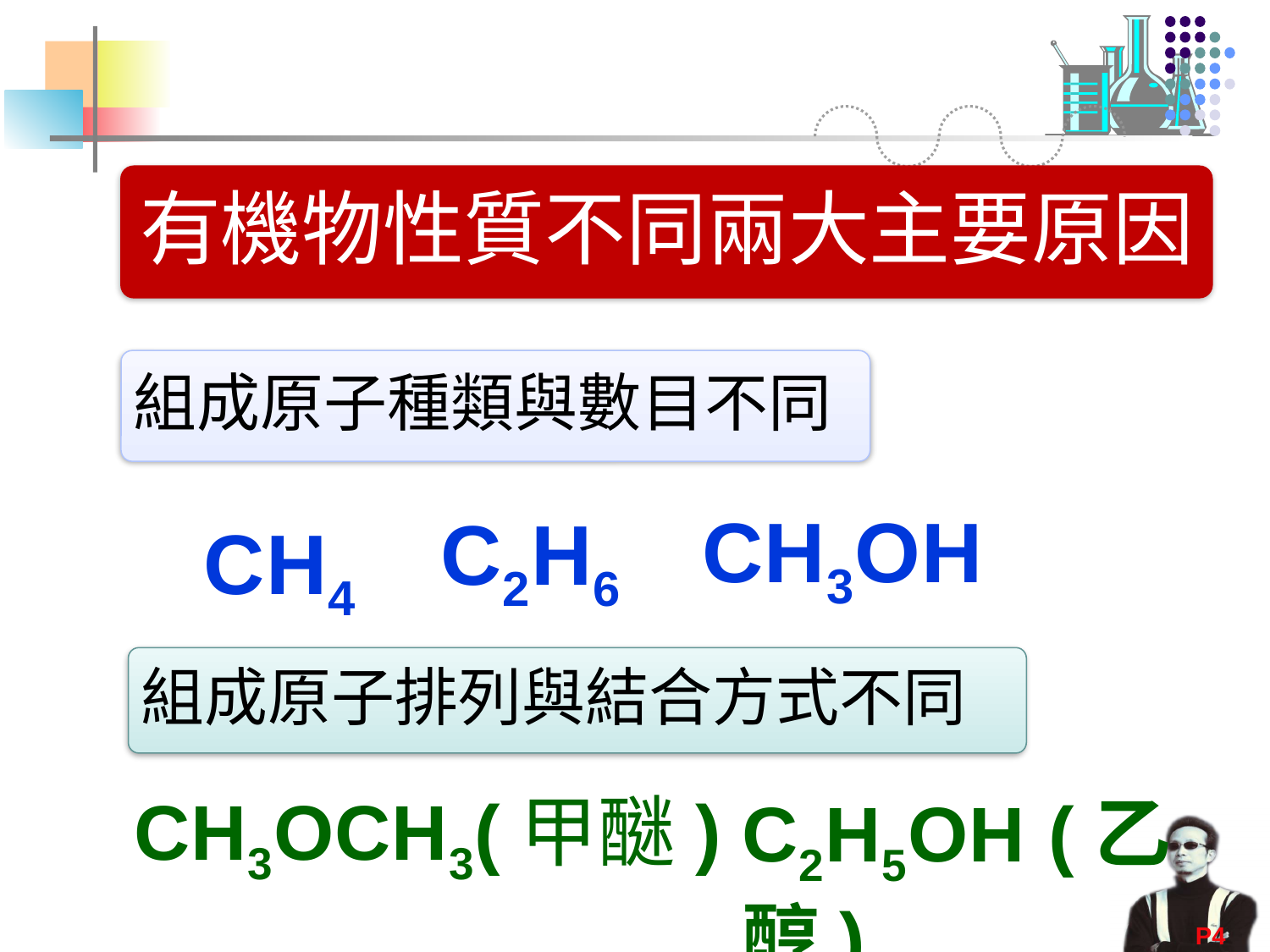

#

有機物性質不同兩大主要原因

組成原子種類與數目不同
CH3OH
C2H6
CH4

組成原子排列與結合方式不同
CH3OCH3(甲醚)
C2H5OH (乙醇)
P4